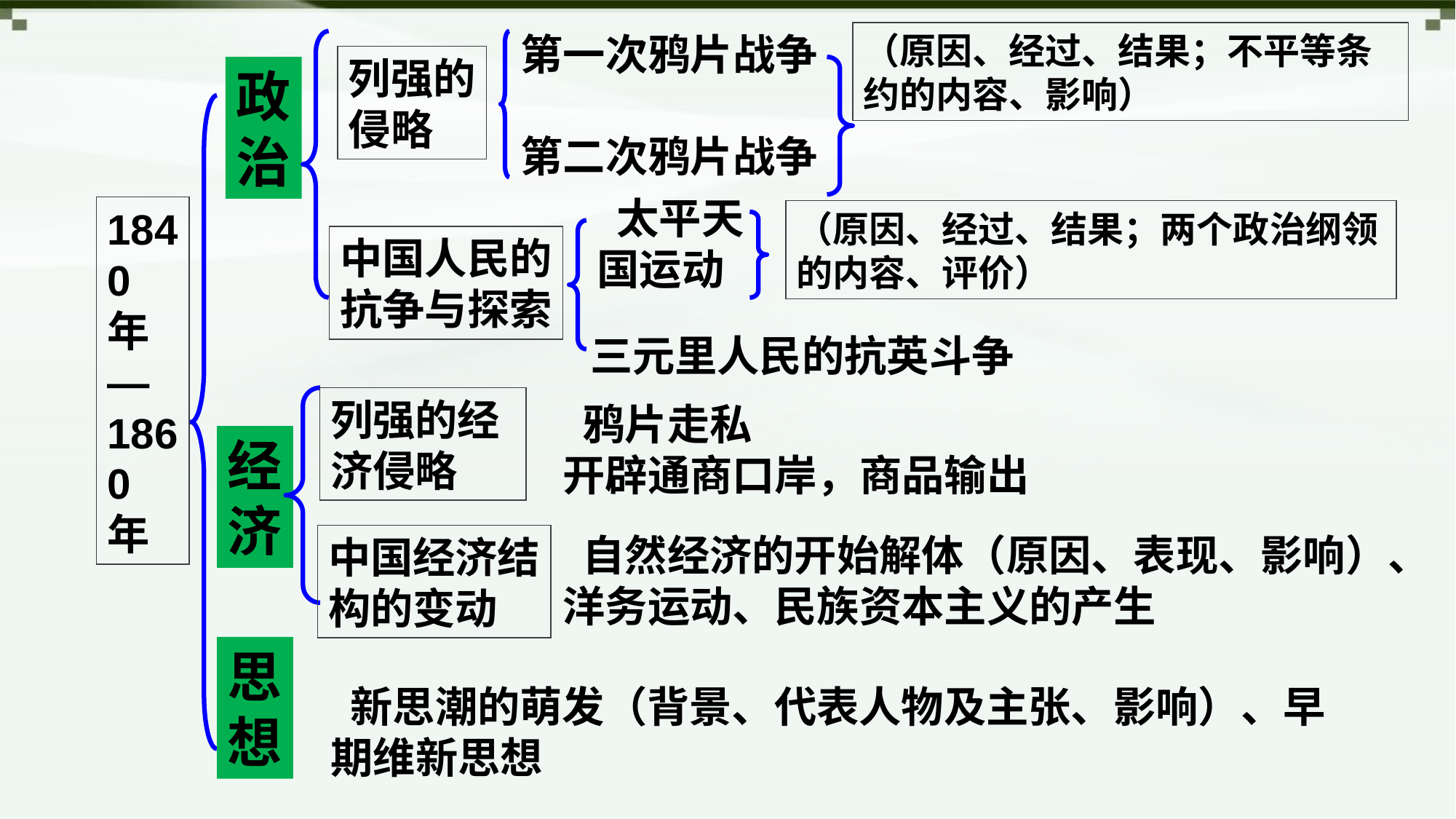

第一次鸦片战争

第二次鸦片战争
（原因、经过、结果；不平等条约的内容、影响）

列强的
侵略
政
治

 太平天国运动
1840年
—1860年
（原因、经过、结果；两个政治纲领的内容、评价）

中国人民的
抗争与探索
三元里人民的抗英斗争

列强的经济侵略
 鸦片走私
开辟通商口岸，商品输出
经
济
 自然经济的开始解体（原因、表现、影响）、洋务运动、民族资本主义的产生
中国经济结
构的变动
思
想
 新思潮的萌发（背景、代表人物及主张、影响）、早期维新思想